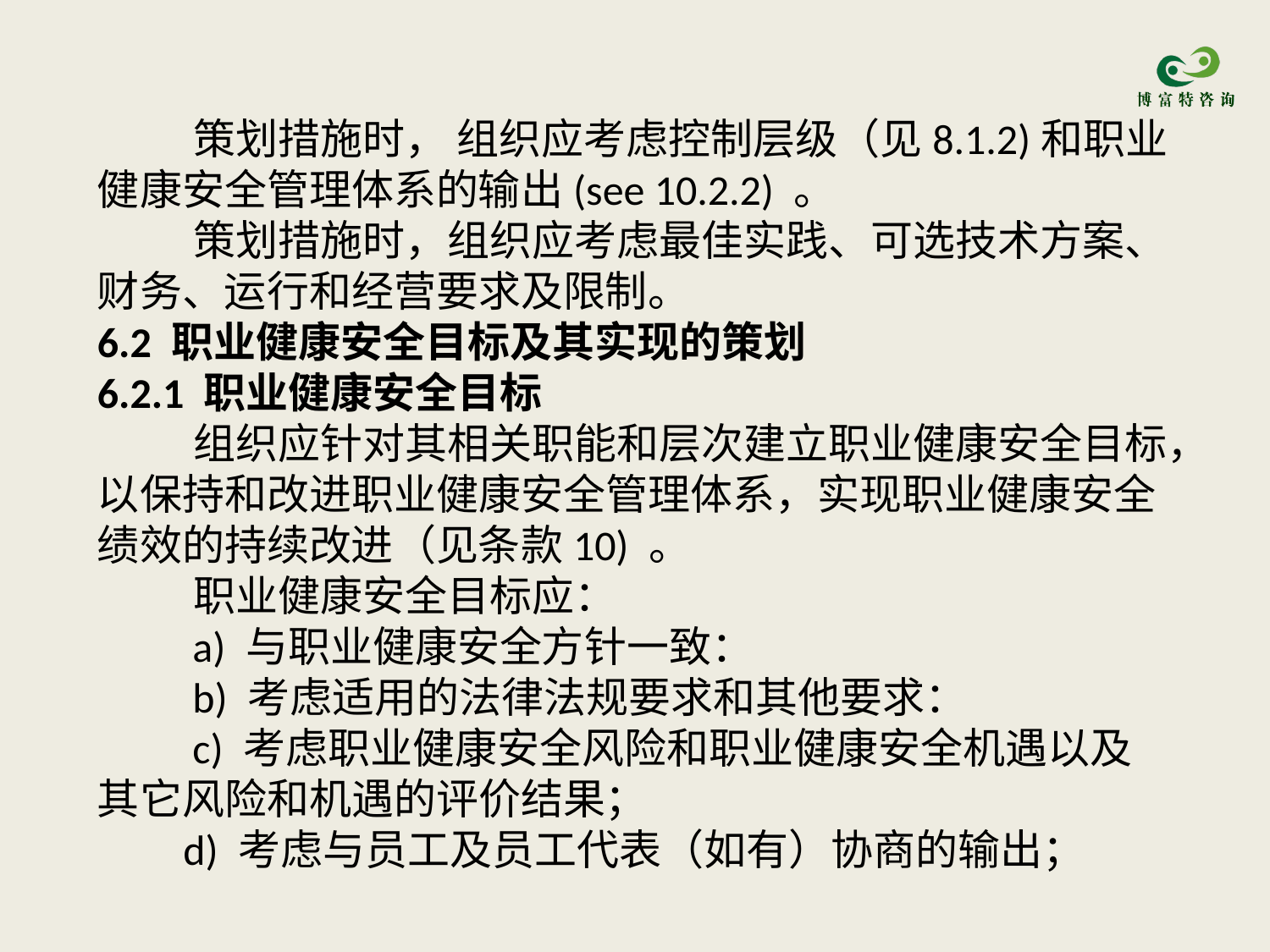

策划措施时， 组织应考虑控制层级（见8.1.2)和职业健康安全管理体系的输出(see 10.2.2) 。
         策划措施时，组织应考虑最佳实践、可选技术方案、财务、运行和经营要求及限制。
6.2 职业健康安全目标及其实现的策划
6.2.1 职业健康安全目标
         组织应针对其相关职能和层次建立职业健康安全目标，以保持和改进职业健康安全管理体系，实现职业健康安全绩效的持续改进（见条款10) 。
         职业健康安全目标应：
          a) 与职业健康安全方针一致：
          b) 考虑适用的法律法规要求和其他要求：
          c) 考虑职业健康安全风险和职业健康安全机遇以及其它风险和机遇的评价结果；
         d) 考虑与员工及员工代表（如有）协商的输出；